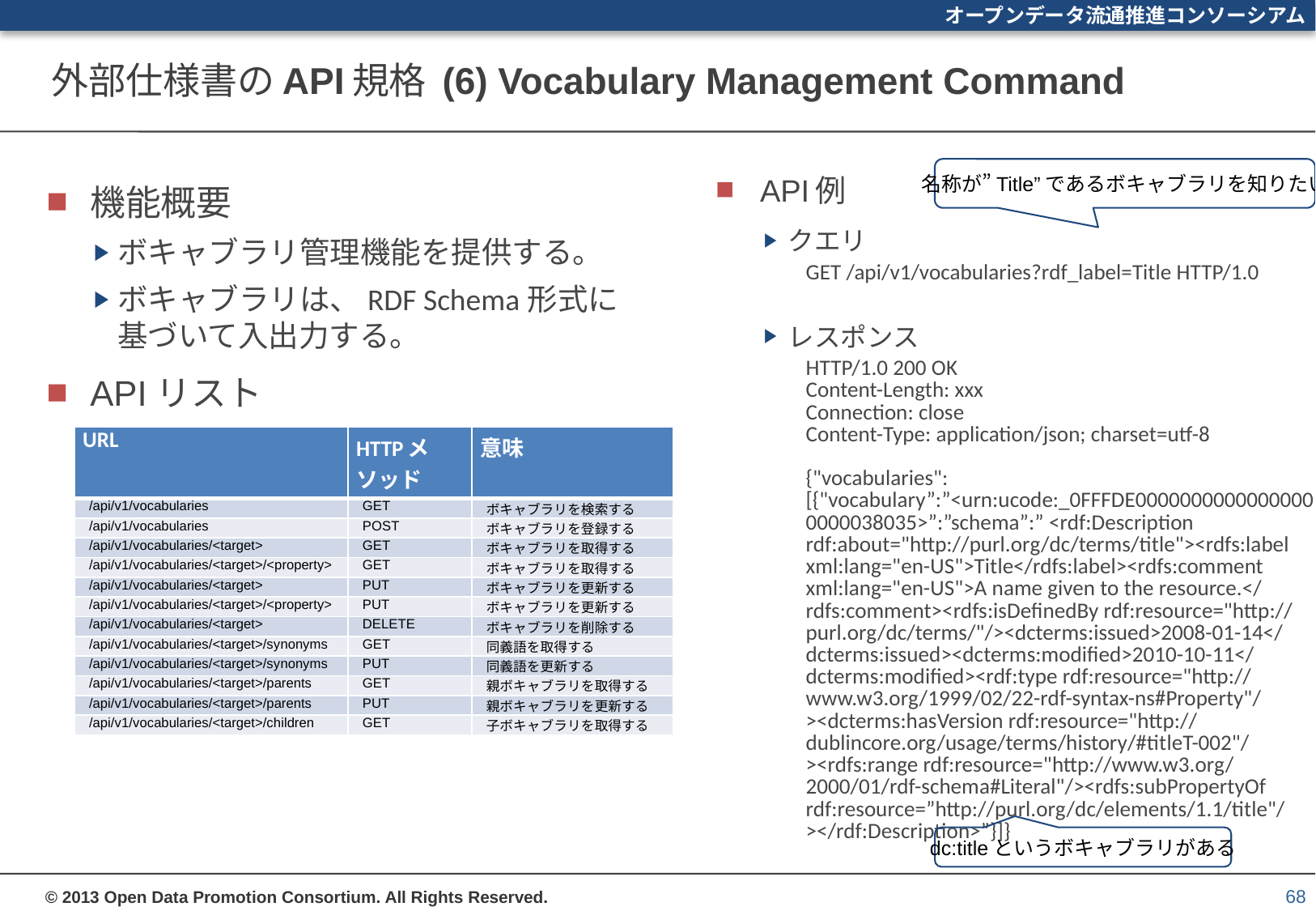

# 外部仕様書のAPI規格 (6) Vocabulary Management Command
名称が”Title”であるボキャブラリを知りたい
API例
クエリ
GET /api/v1/vocabularies?rdf_label=Title HTTP/1.0
レスポンス
HTTP/1.0 200 OK
Content-Length: xxx
Connection: close
Content-Type: application/json; charset=utf-8
{"vocabularies":[{"vocabulary”:”<urn:ucode:_0FFFDE00000000000000000000038035>”:”schema”:” <rdf:Description rdf:about="http://purl.org/dc/terms/title"><rdfs:label xml:lang="en-US">Title</rdfs:label><rdfs:comment xml:lang="en-US">A name given to the resource.</rdfs:comment><rdfs:isDefinedBy rdf:resource="http://purl.org/dc/terms/"/><dcterms:issued>2008-01-14</dcterms:issued><dcterms:modified>2010-10-11</dcterms:modified><rdf:type rdf:resource="http://www.w3.org/1999/02/22-rdf-syntax-ns#Property"/><dcterms:hasVersion rdf:resource="http://dublincore.org/usage/terms/history/#titleT-002"/><rdfs:range rdf:resource="http://www.w3.org/2000/01/rdf-schema#Literal"/><rdfs:subPropertyOf rdf:resource=”http://purl.org/dc/elements/1.1/title"/></rdf:Description>”}]}
機能概要
ボキャブラリ管理機能を提供する。
ボキャブラリは、RDF Schema形式に基づいて入出力する。
APIリスト
| URL | HTTPメソッド | 意味 |
| --- | --- | --- |
| /api/v1/vocabularies | GET | ボキャブラリを検索する |
| /api/v1/vocabularies | POST | ボキャブラリを登録する |
| /api/v1/vocabularies/<target> | GET | ボキャブラリを取得する |
| /api/v1/vocabularies/<target>/<property> | GET | ボキャブラリを取得する |
| /api/v1/vocabularies/<target> | PUT | ボキャブラリを更新する |
| /api/v1/vocabularies/<target>/<property> | PUT | ボキャブラリを更新する |
| /api/v1/vocabularies/<target> | DELETE | ボキャブラリを削除する |
| /api/v1/vocabularies/<target>/synonyms | GET | 同義語を取得する |
| /api/v1/vocabularies/<target>/synonyms | PUT | 同義語を更新する |
| /api/v1/vocabularies/<target>/parents | GET | 親ボキャブラリを取得する |
| /api/v1/vocabularies/<target>/parents | PUT | 親ボキャブラリを更新する |
| /api/v1/vocabularies/<target>/children | GET | 子ボキャブラリを取得する |
dc:titleというボキャブラリがある
68